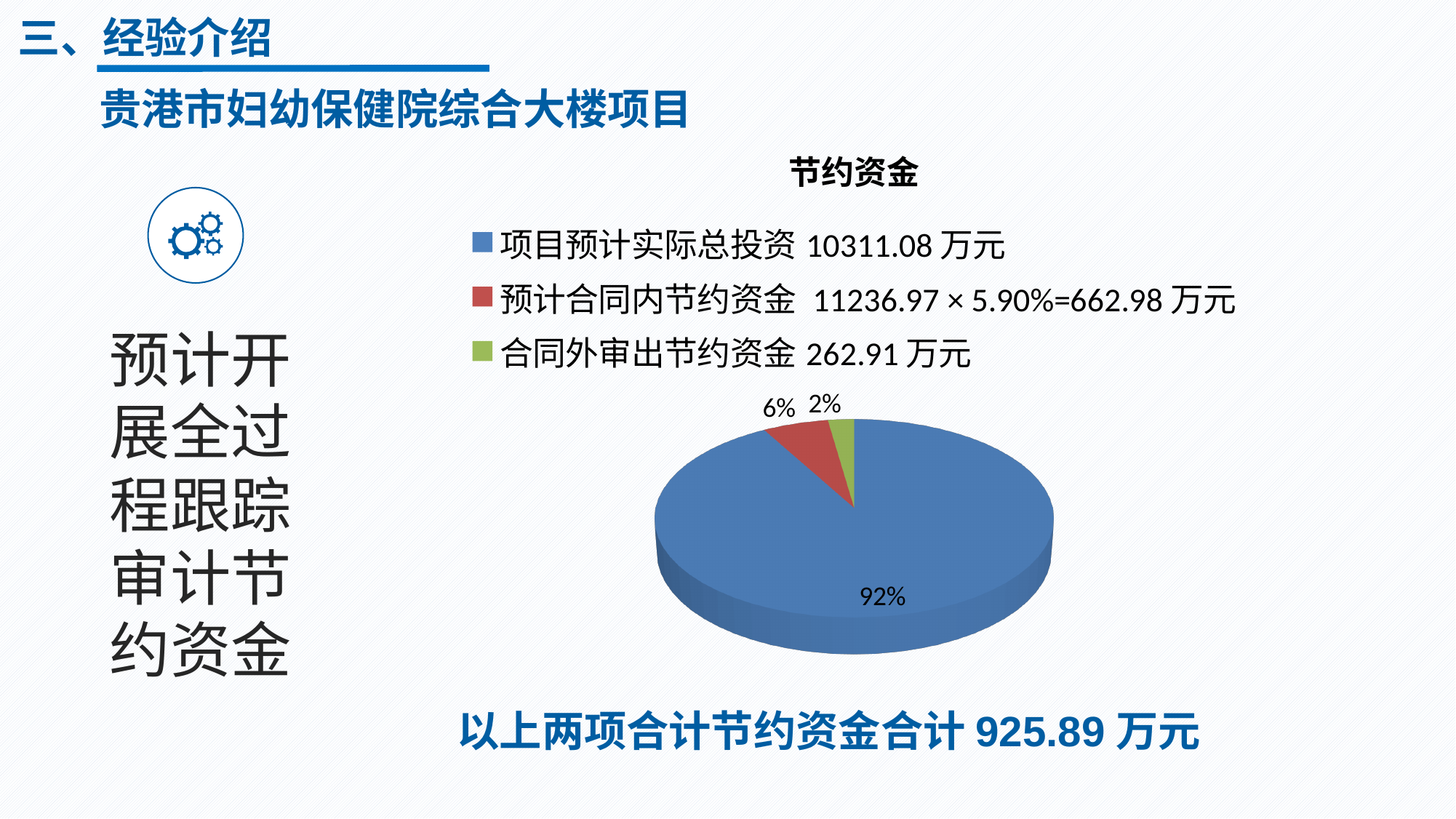

三、经验介绍
贵港市妇幼保健院综合大楼项目

[unsupported chart]

预计开展全过程跟踪审计节约资金
以上两项合计节约资金合计925.89万元